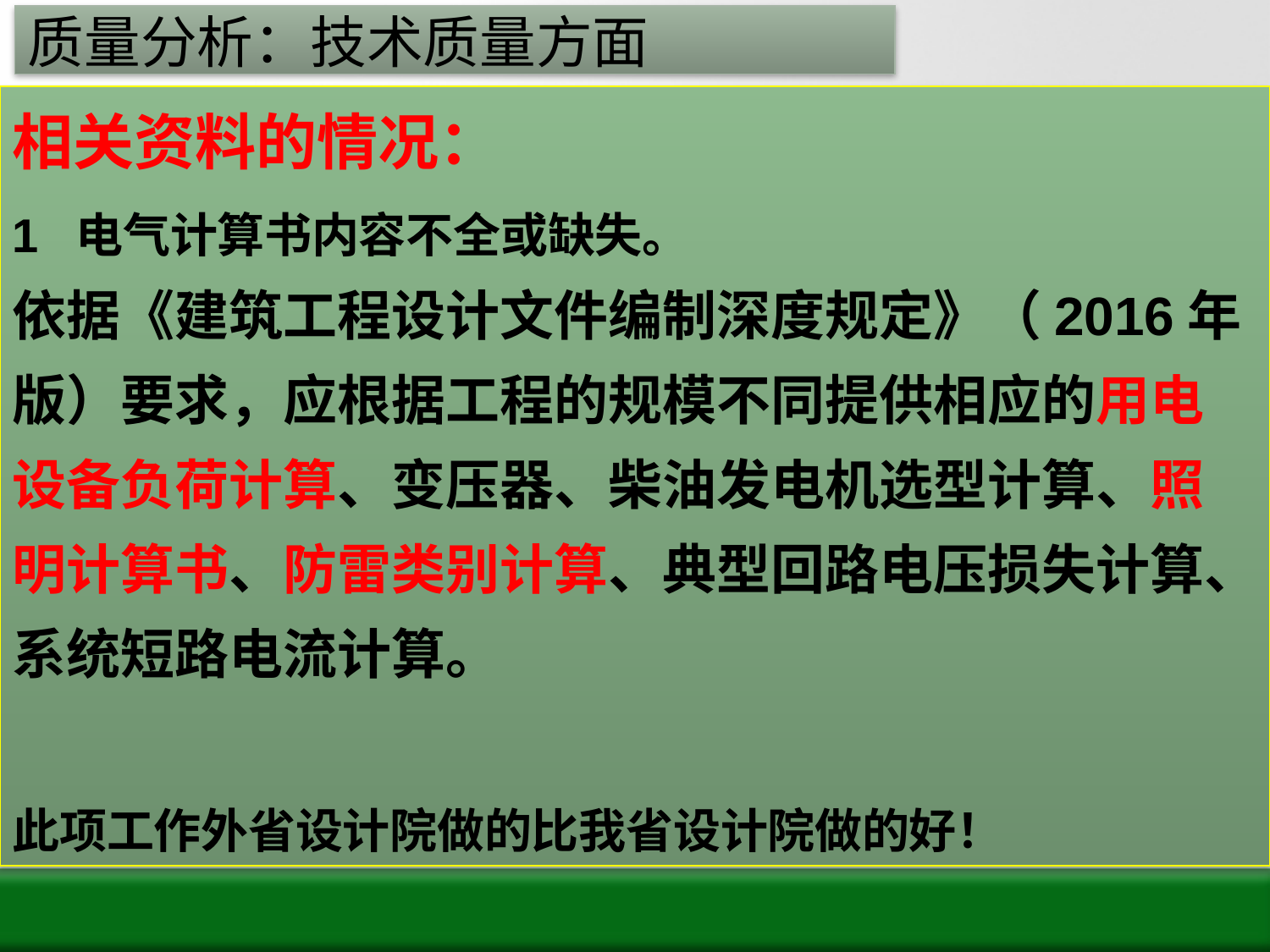

# 质量分析：技术质量方面
相关资料的情况：
1  电气计算书内容不全或缺失。
依据《建筑工程设计文件编制深度规定》（2016年版）要求，应根据工程的规模不同提供相应的用电设备负荷计算、变压器、柴油发电机选型计算、照明计算书、防雷类别计算、典型回路电压损失计算、系统短路电流计算。

此项工作外省设计院做的比我省设计院做的好！